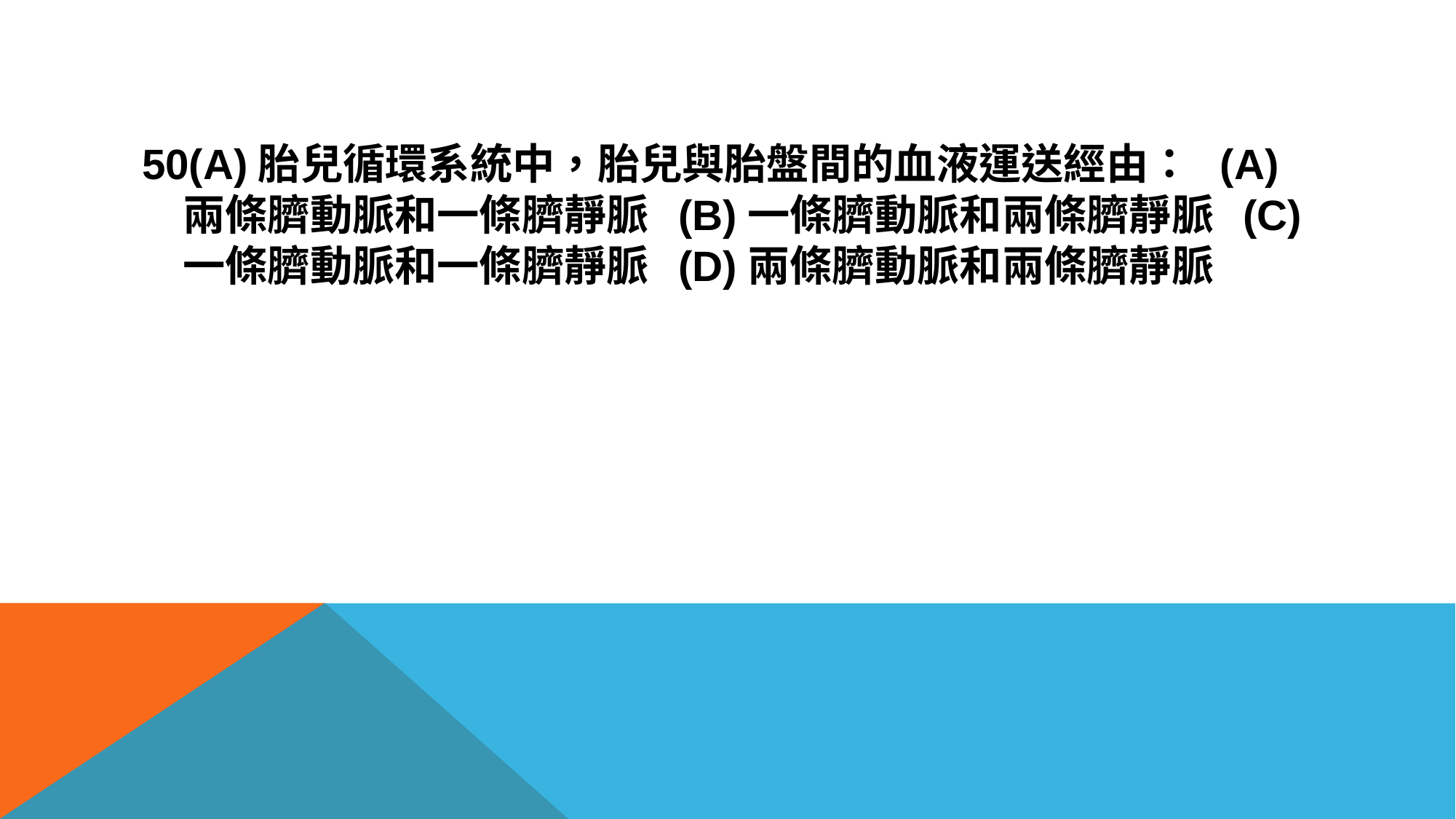

#
50(A)胎兒循環系統中，胎兒與胎盤間的血液運送經由：  (A)兩條臍動脈和一條臍靜脈  (B)一條臍動脈和兩條臍靜脈  (C)一條臍動脈和一條臍靜脈  (D)兩條臍動脈和兩條臍靜脈